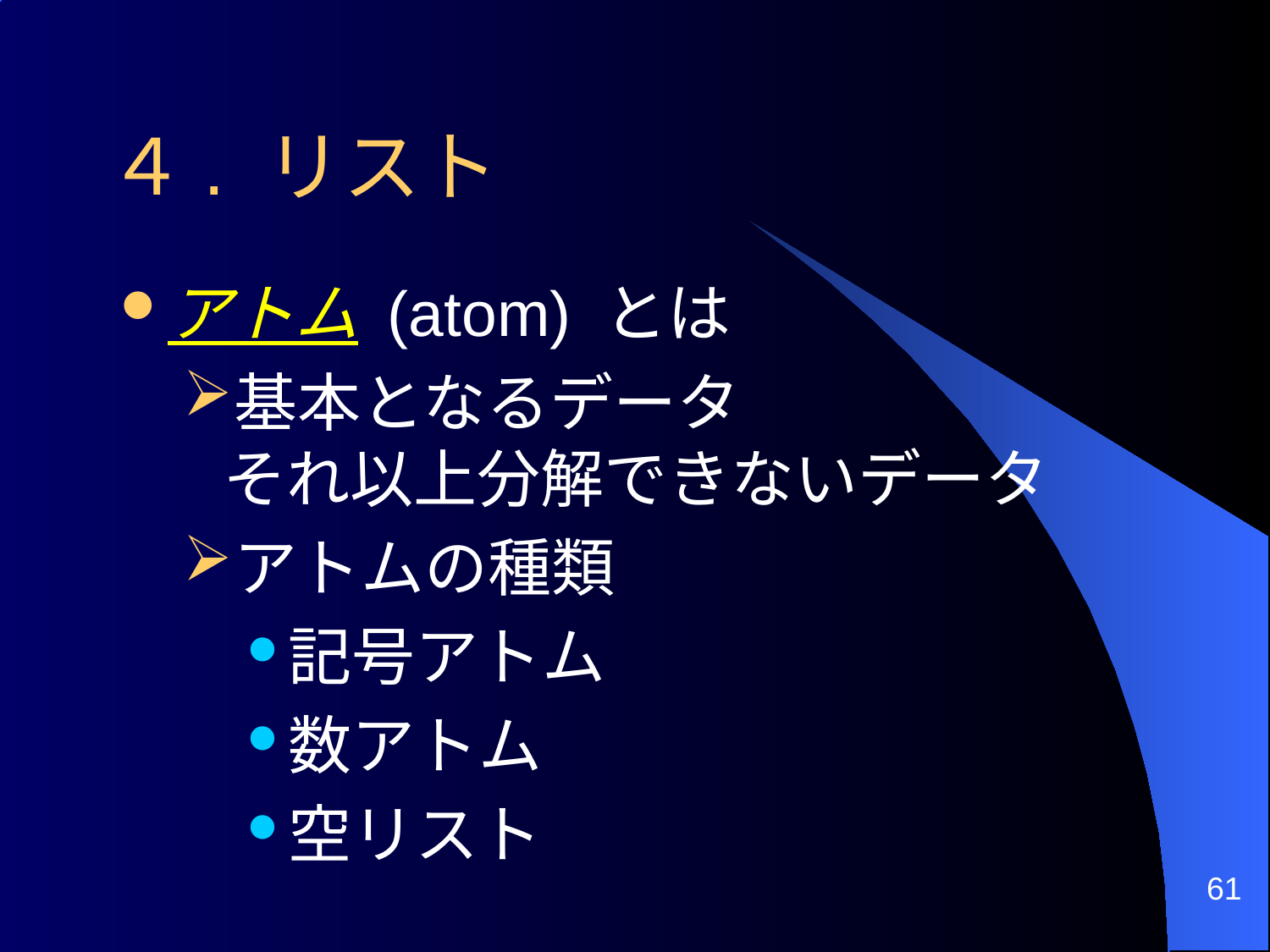

４. リスト
アトム (atom) とは
基本となるデータ
それ以上分解できないデータ
アトムの種類
記号アトム
数アトム
空リスト
61